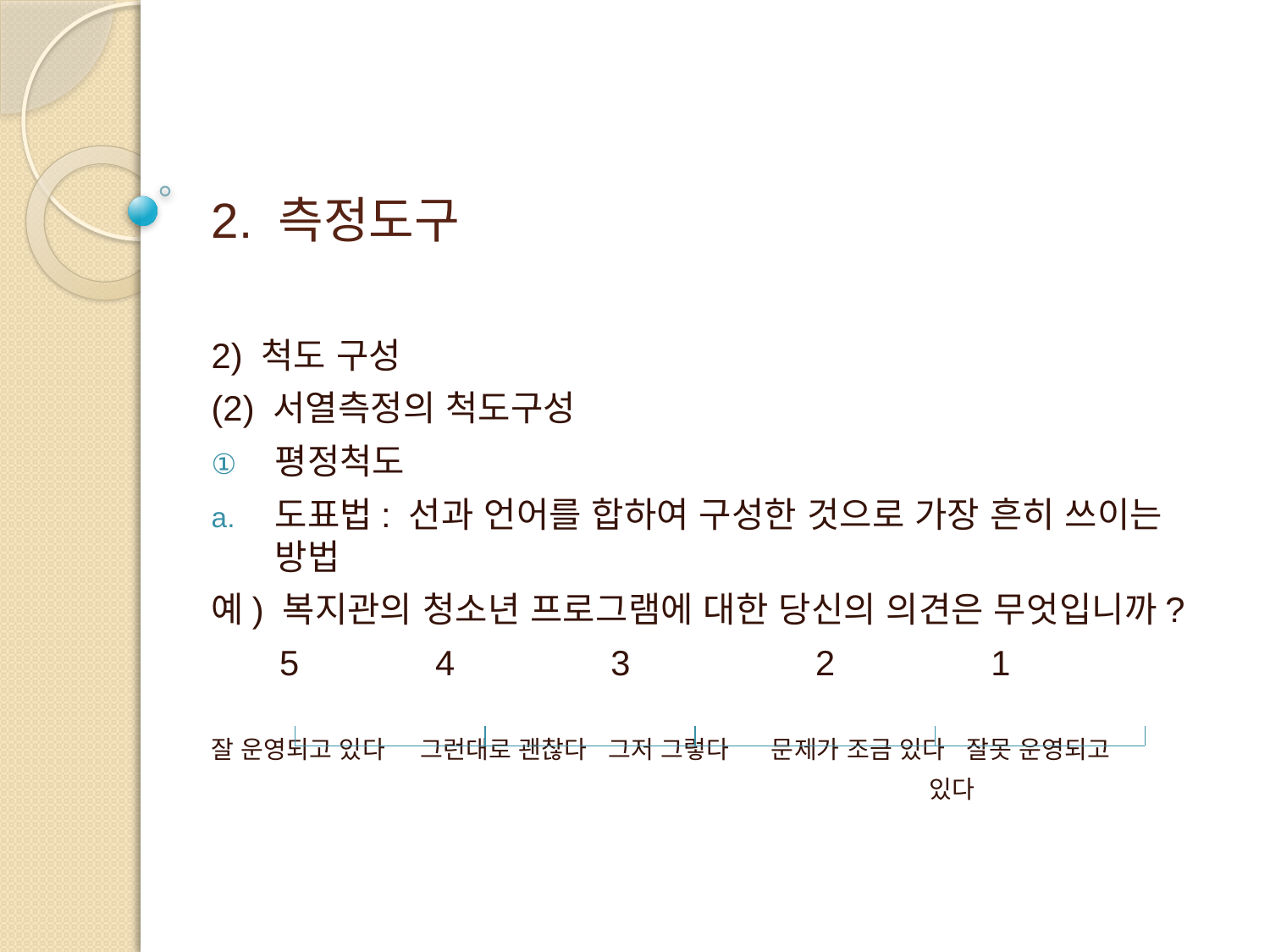

# 2. 측정도구
2) 척도 구성
(2) 서열측정의 척도구성
평정척도
도표법: 선과 언어를 합하여 구성한 것으로 가장 흔히 쓰이는 방법
예) 복지관의 청소년 프로그램에 대한 당신의 의견은 무엇입니까?
       5              4                3                   2                1

잘 운영되고 있다     그런대로 괜찮다   그저 그렇다      문제가 조금 있다   잘못 운영되고
                                                                                                      있다